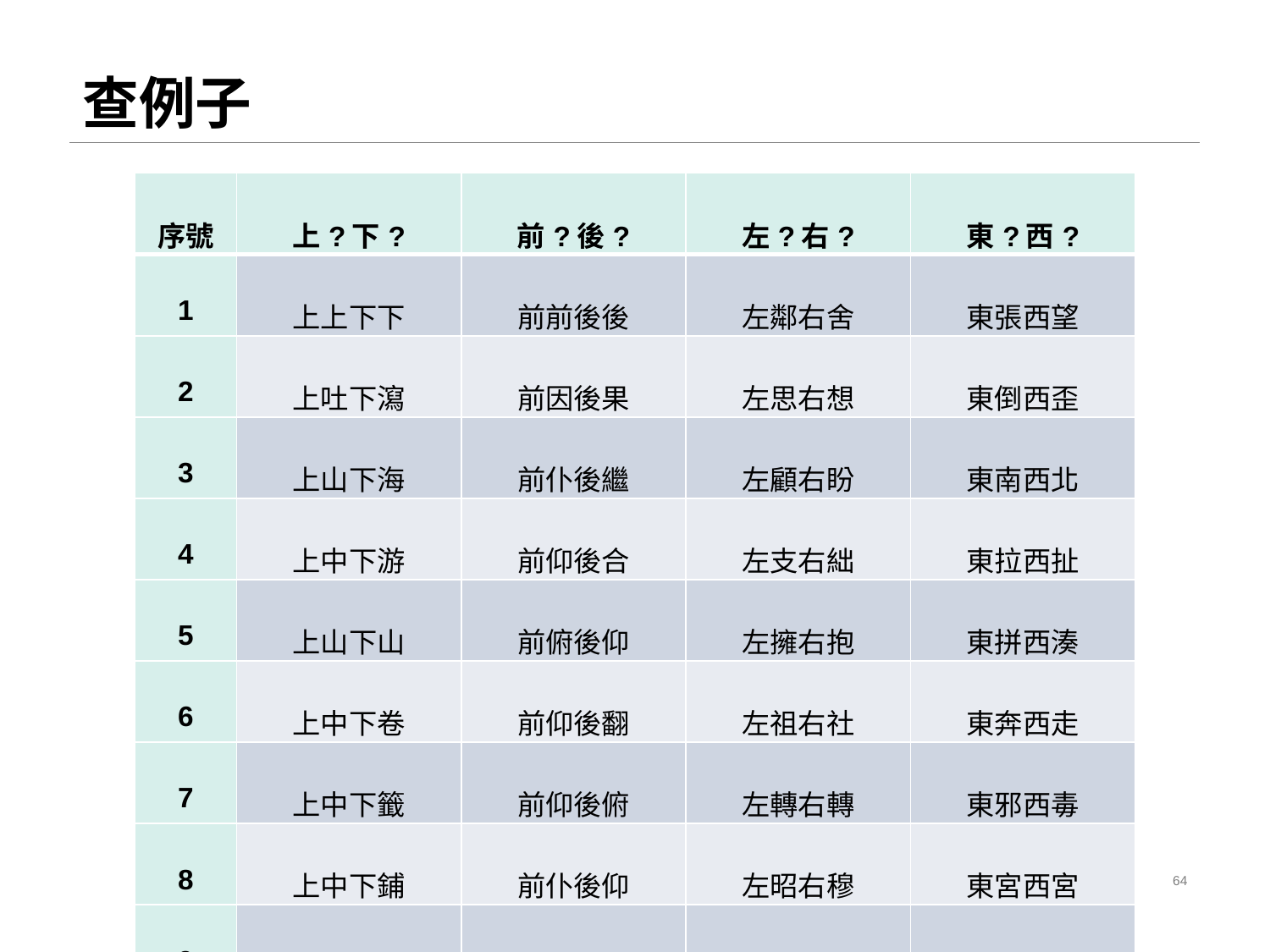

# 查例子
| 序號 | 上?下? | 前?後? | 左?右? | 東?西? |
| --- | --- | --- | --- | --- |
| 1 | 上上下下 | 前前後後 | 左鄰右舍 | 東張西望 |
| 2 | 上吐下瀉 | 前因後果 | 左思右想 | 東倒西歪 |
| 3 | 上山下海 | 前仆後繼 | 左顧右盼 | 東南西北 |
| 4 | 上中下游 | 前仰後合 | 左支右絀 | 東拉西扯 |
| 5 | 上山下山 | 前俯後仰 | 左擁右抱 | 東拼西湊 |
| 6 | 上中下卷 | 前仰後翻 | 左祖右社 | 東奔西走 |
| 7 | 上中下籤 | 前仰後俯 | 左轉右轉 | 東邪西毒 |
| 8 | 上中下鋪 | 前仆後仰 | 左昭右穆 | 東宮西宮 |
| 9 | 上中下層 | 前顧後瞻 | 左輔右弼 | 東扯西扯 |
| 10 | 上中下塗 | 前仰後倒 | 左左右右 | 東征西討 |
64